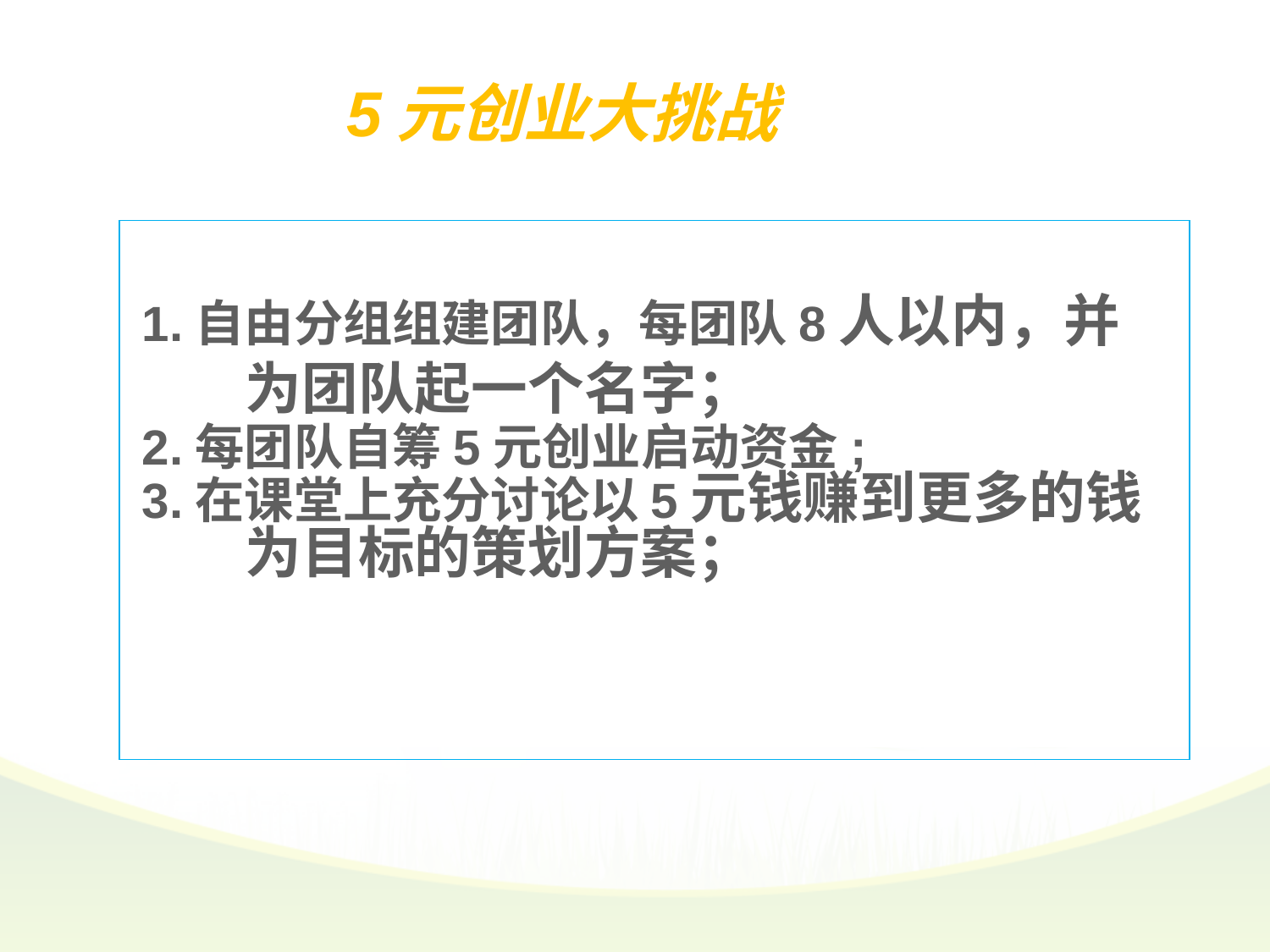

5元创业大挑战

1.自由分组组建团队，每团队8人以内，并为团队起一个名字；
2.每团队自筹5元创业启动资金;
3.在课堂上充分讨论以5元钱赚到更多的钱为目标的策划方案；